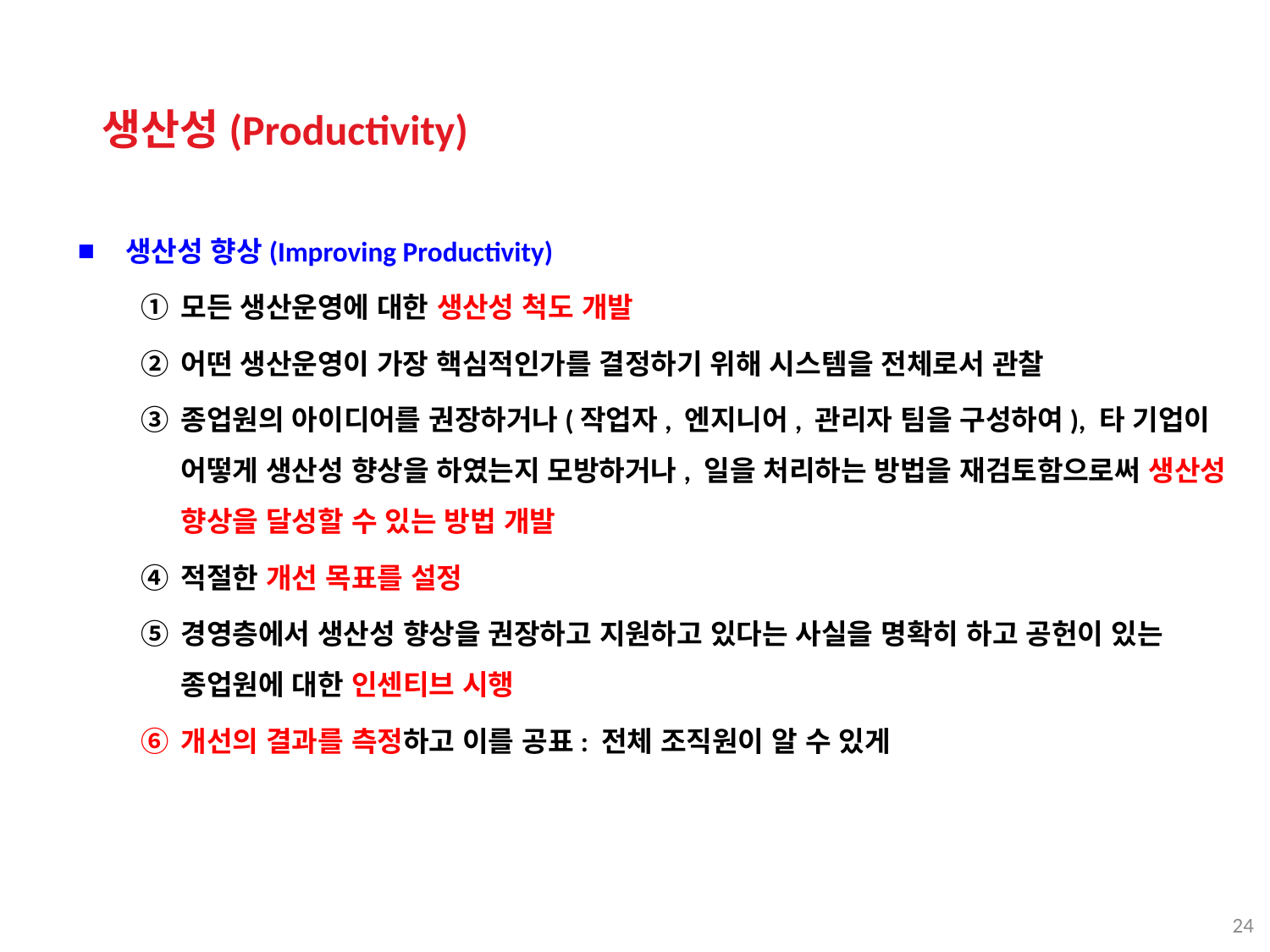

생산성(Productivity)
생산성 향상(Improving Productivity)
모든 생산운영에 대한 생산성 척도 개발
어떤 생산운영이 가장 핵심적인가를 결정하기 위해 시스템을 전체로서 관찰
종업원의 아이디어를 권장하거나(작업자, 엔지니어, 관리자 팀을 구성하여), 타 기업이 어떻게 생산성 향상을 하였는지 모방하거나, 일을 처리하는 방법을 재검토함으로써 생산성 향상을 달성할 수 있는 방법 개발
적절한 개선 목표를 설정
경영층에서 생산성 향상을 권장하고 지원하고 있다는 사실을 명확히 하고 공헌이 있는 종업원에 대한 인센티브 시행
개선의 결과를 측정하고 이를 공표: 전체 조직원이 알 수 있게
24